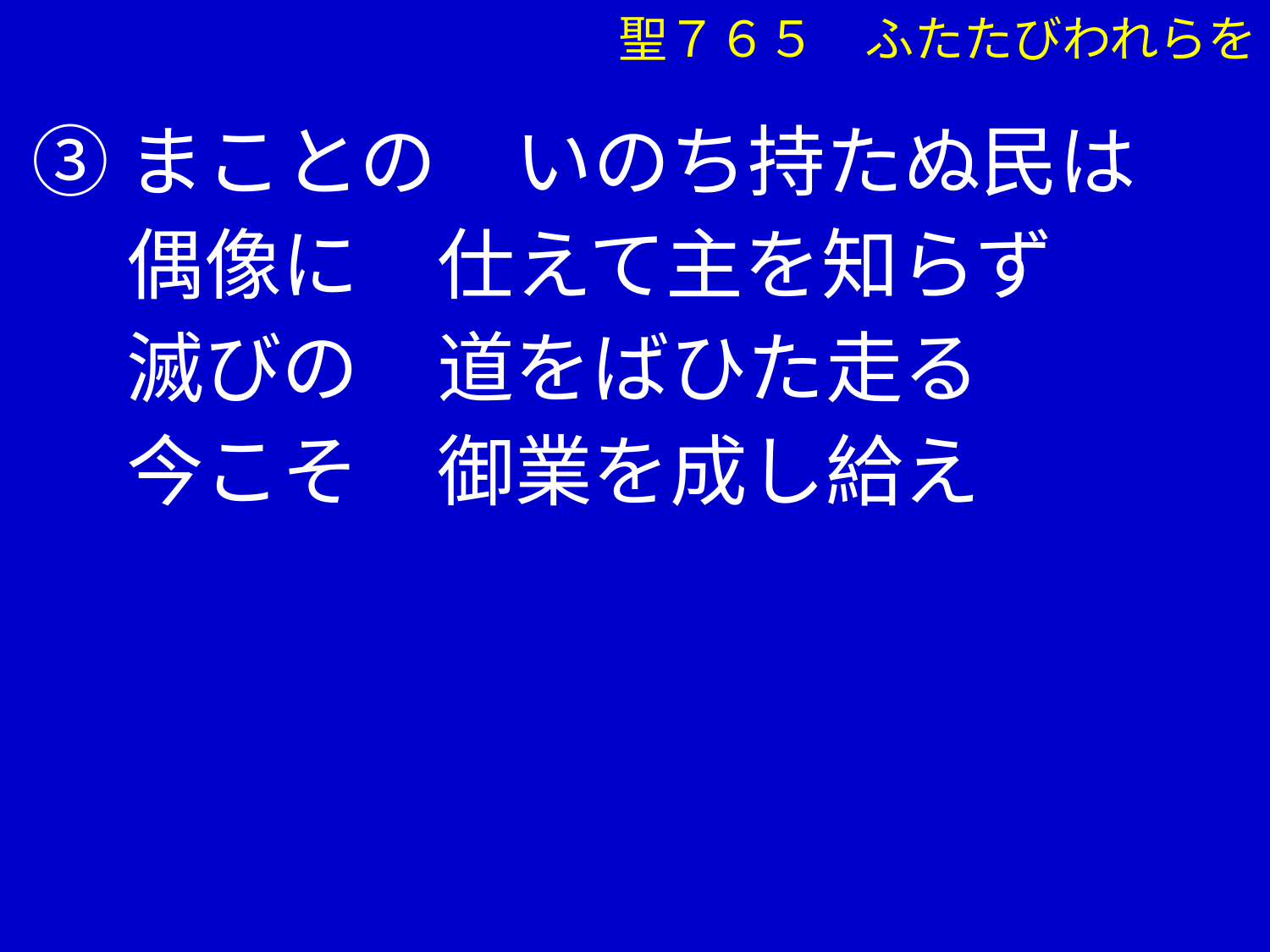

聖７６５　ふたたびわれらを
③まことの　いのち持たぬ民は
　 偶像に　仕えて主を知らず
　 滅びの　道をばひた走る
　 今こそ　御業を成し給え